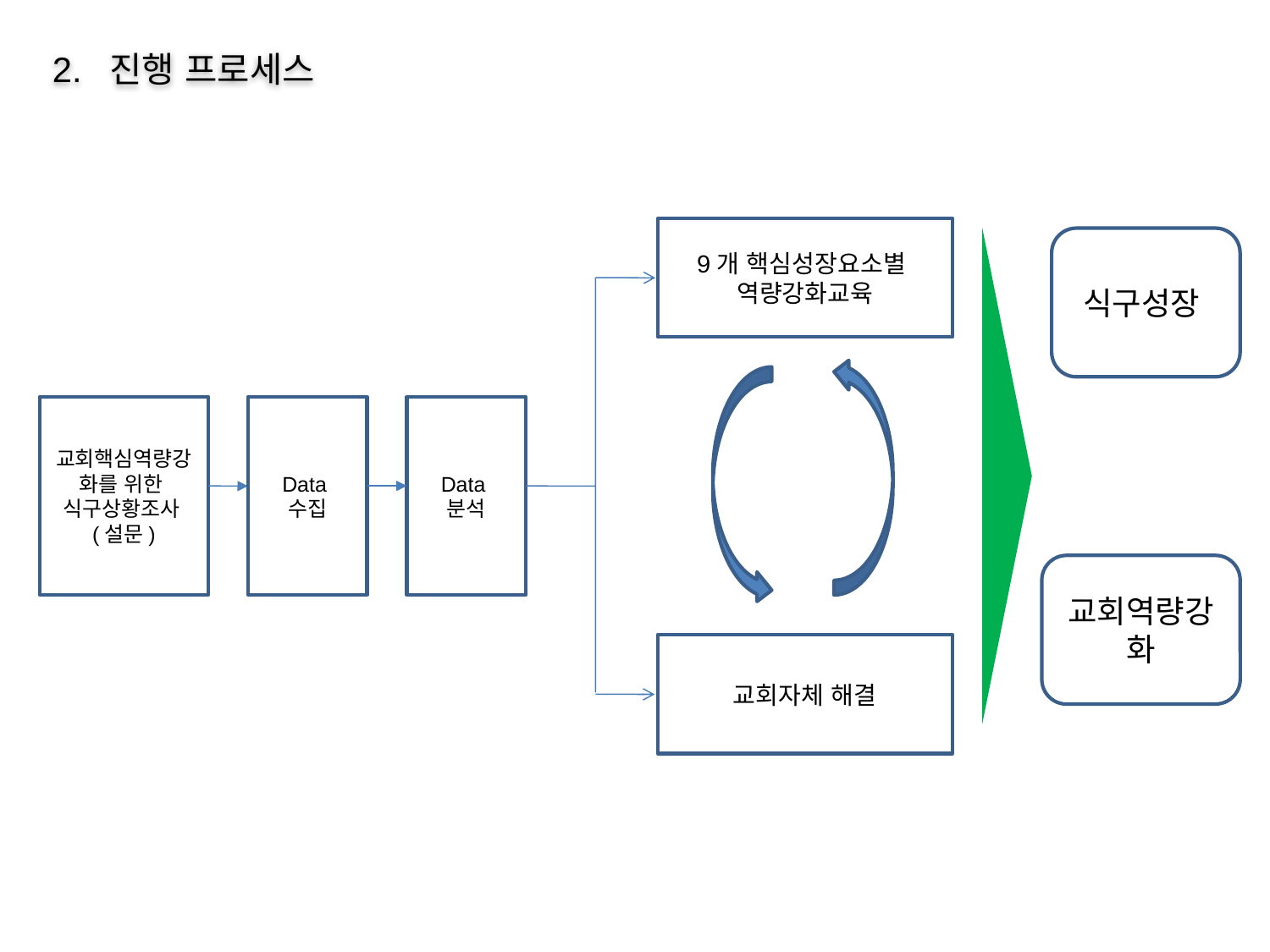

2.  진행 프로세스
9개 핵심성장요소별
역량강화교육
식구성장

교회핵심역량강화를 위한
식구상황조사(설문)
Data
수집
Data
분석

교회역량강화
교회자체 해결